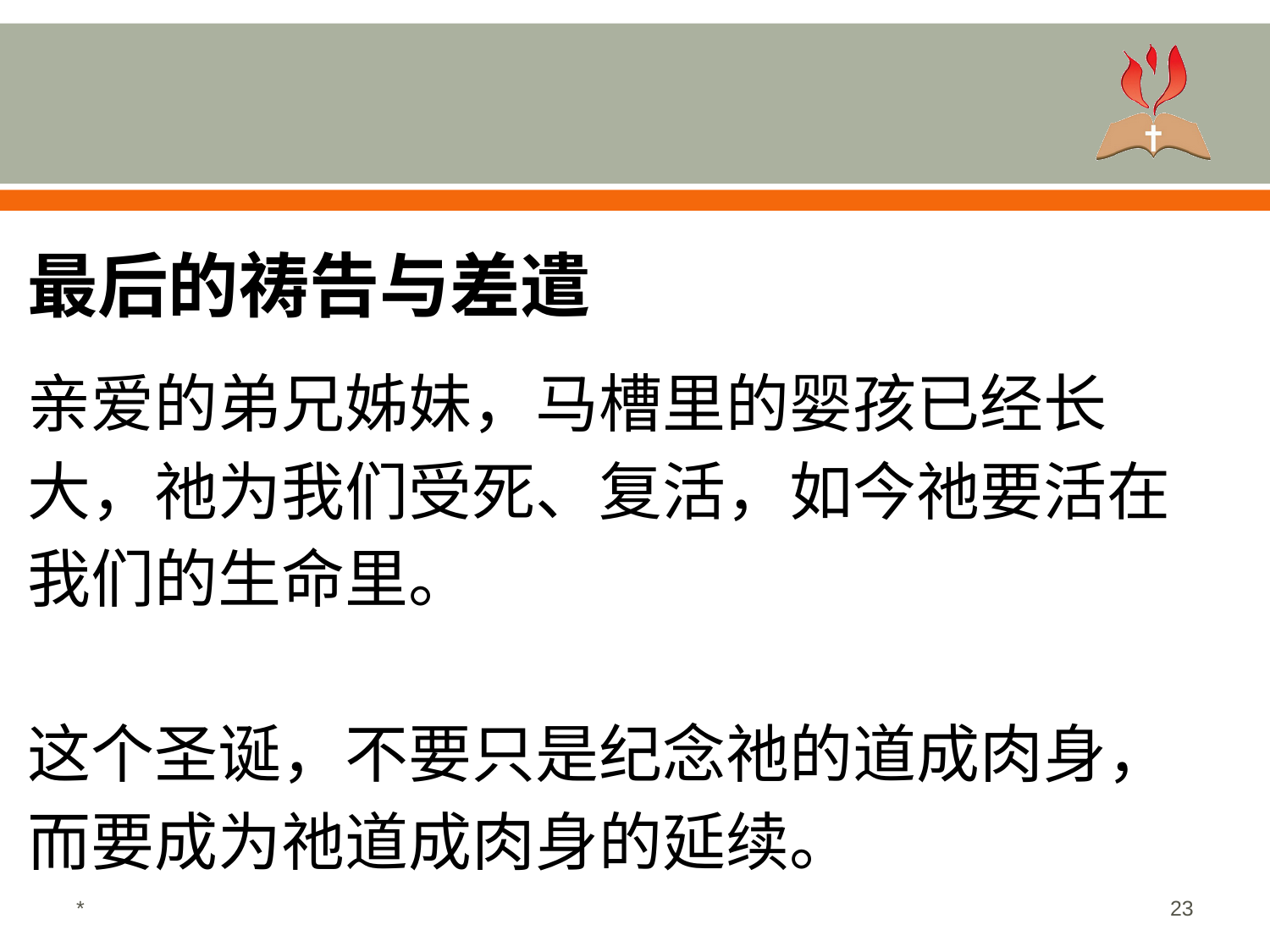

#
最后的祷告与差遣

亲爱的弟兄姊妹，马槽里的婴孩已经长大，祂为我们受死、复活，如今祂要活在我们的生命里。

这个圣诞，不要只是纪念祂的道成肉身，而要成为祂道成肉身的延续。

*
23